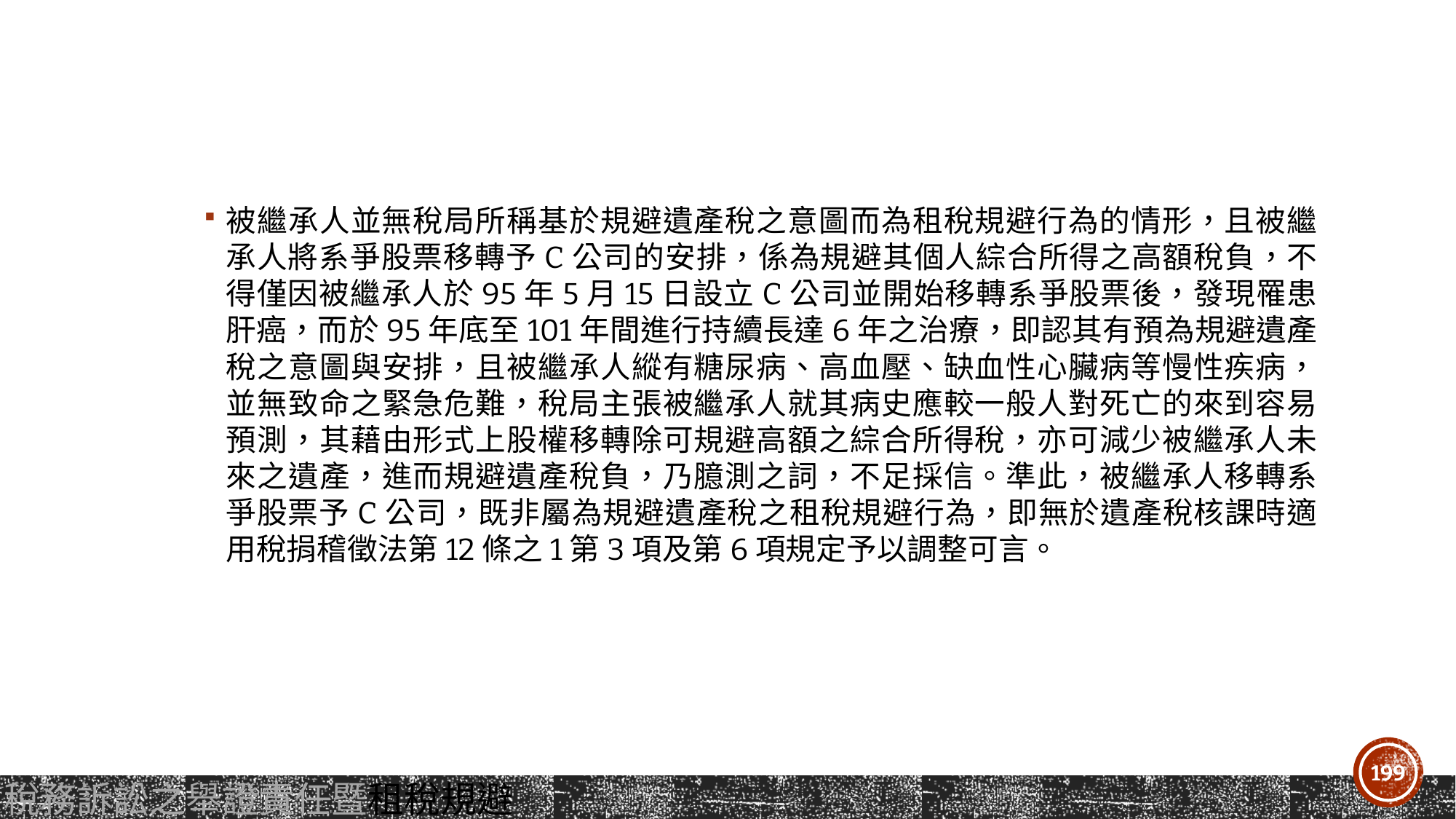

#

被繼承人並無稅局所稱基於規避遺產稅之意圖而為租稅規避行為的情形，且被繼承人將系爭股票移轉予C公司的安排，係為規避其個人綜合所得之高額稅負，不得僅因被繼承人於95年5月15日設立C公司並開始移轉系爭股票後，發現罹患肝癌，而於95年底至101年間進行持續長達6年之治療，即認其有預為規避遺產稅之意圖與安排，且被繼承人縱有糖尿病、高血壓、缺血性心臟病等慢性疾病，並無致命之緊急危難，稅局主張被繼承人就其病史應較一般人對死亡的來到容易預測，其藉由形式上股權移轉除可規避高額之綜合所得稅，亦可減少被繼承人未來之遺產，進而規避遺產稅負，乃臆測之詞，不足採信。準此，被繼承人移轉系爭股票予C公司，既非屬為規避遺產稅之租稅規避行為，即無於遺產稅核課時適用稅捐稽徵法第12條之1第3項及第6項規定予以調整可言。

199